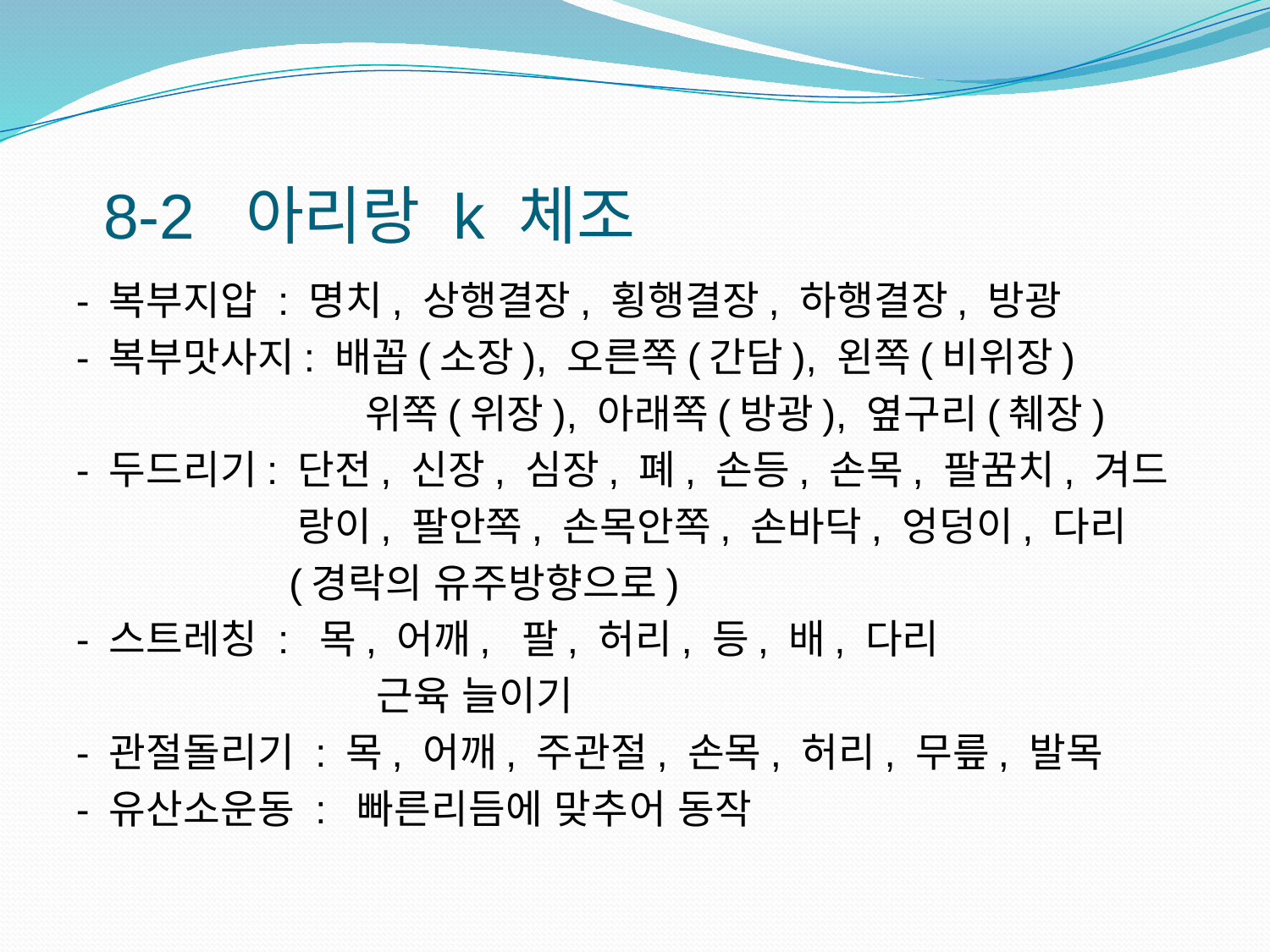

# 8-2  아리랑 k 체조
- 복부지압 : 명치, 상행결장, 횡행결장, 하행결장, 방광
- 복부맛사지: 배꼽(소장), 오른쪽(간담), 왼쪽(비위장)
                         위쪽(위장), 아래쪽(방광), 옆구리(췌장)
- 두드리기: 단전, 신장, 심장, 폐, 손등, 손목, 팔꿈치, 겨드
                   랑이, 팔안쪽, 손목안쪽, 손바닥, 엉덩이, 다리
                   (경락의 유주방향으로)
- 스트레칭 :  목, 어깨,  팔, 허리, 등, 배, 다리
                          근육 늘이기
- 관절돌리기 : 목, 어깨, 주관절, 손목, 허리, 무릎, 발목
- 유산소운동 :  빠른리듬에 맞추어 동작